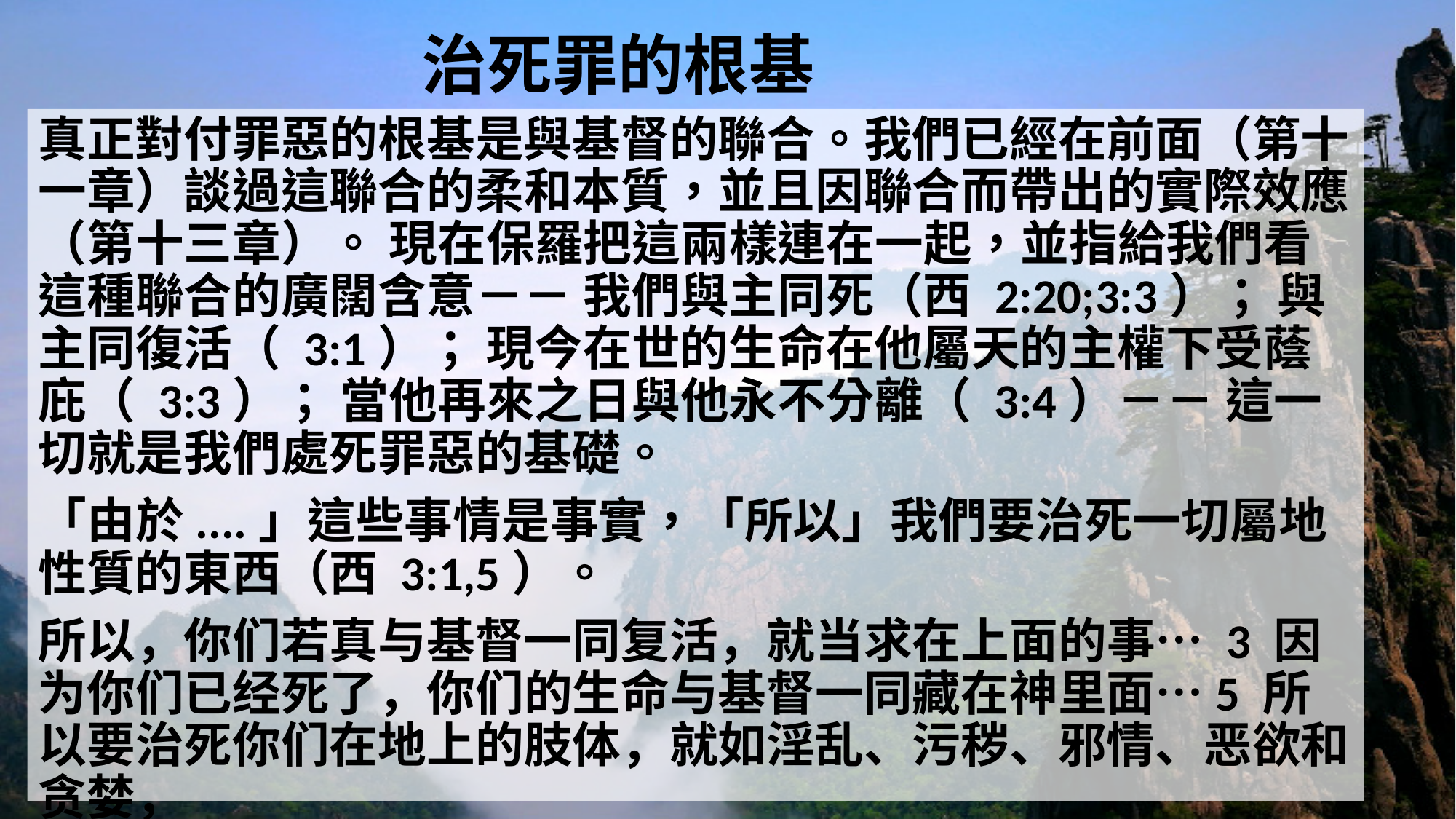

# 治死罪的根基
真正對付罪惡的根基是與基督的聯合。我們已經在前面（第十一章）談過這聯合的柔和本質，並且因聯合而帶出的實際效應（第十三章）。 現在保羅把這兩樣連在一起，並指給我們看這種聯合的廣闊含意－－ 我們與主同死（西 2:20;3:3）； 與主同復活（ 3:1）； 現今在世的生命在他屬天的主權下受蔭庇（ 3:3）； 當他再來之日與他永不分離（ 3:4）－－ 這一切就是我們處死罪惡的基礎。
「由於....」這些事情是事實，「所以」我們要治死一切屬地性質的東西（西 3:1,5）。
所以，你们若真与基督一同复活，就当求在上面的事… 3 因为你们已经死了，你们的生命与基督一同藏在神里面…5 所以要治死你们在地上的肢体，就如淫乱、污秽、邪情、恶欲和贪婪，